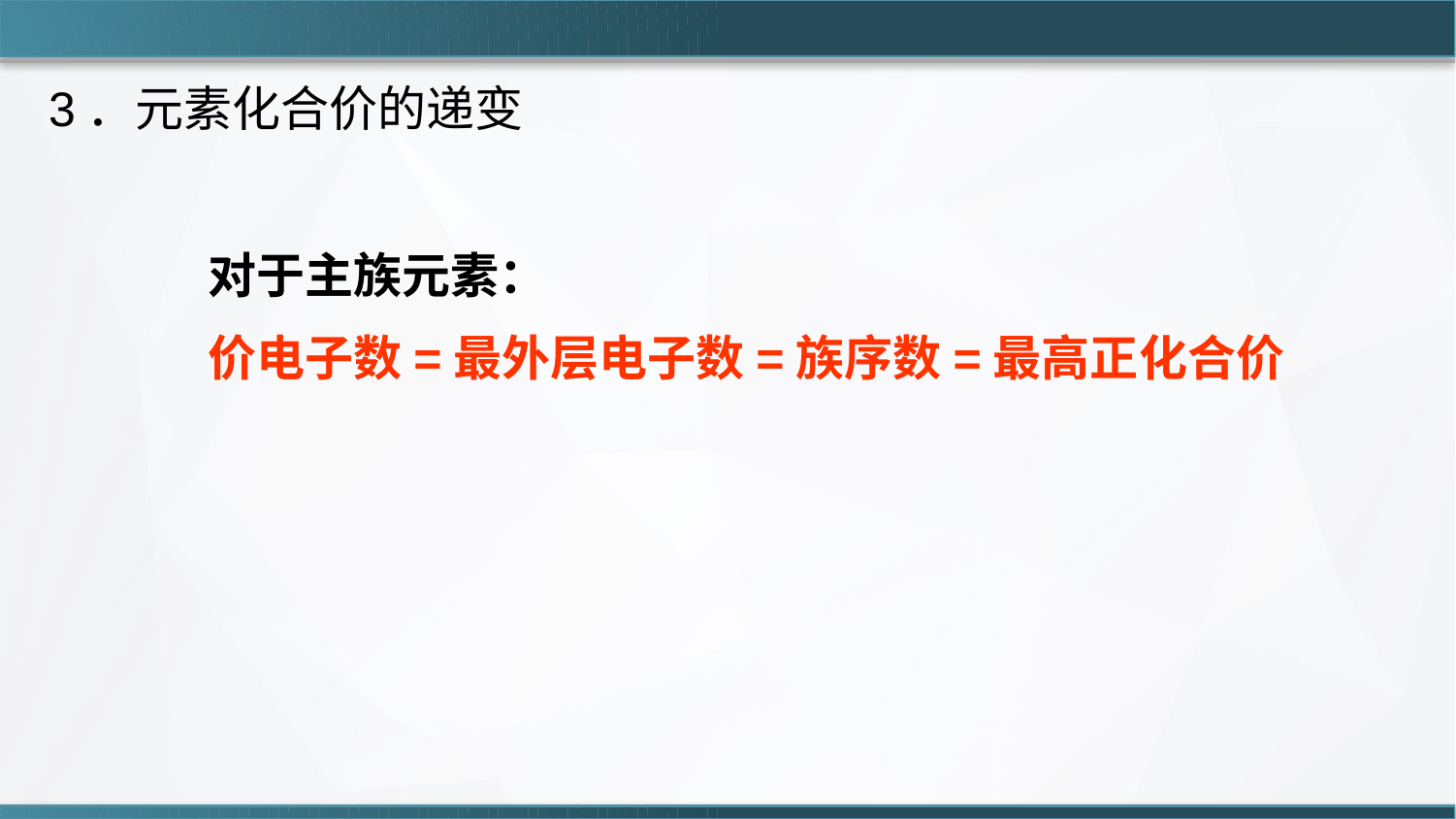

3．元素化合价的递变
对于主族元素：
价电子数=最外层电子数=族序数=最高正化合价